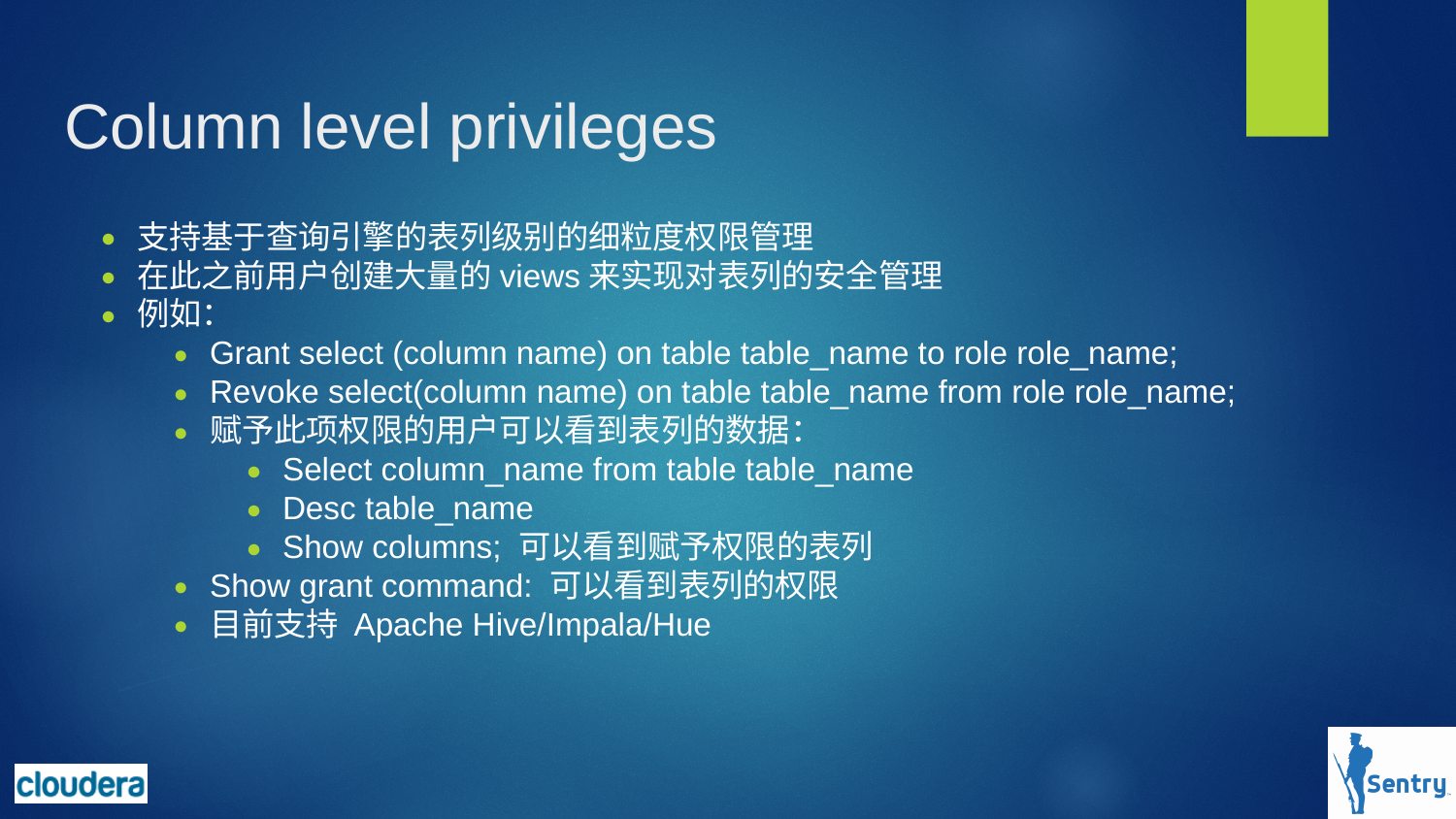

# Column level privileges
支持基于查询引擎的表列级别的细粒度权限管理
在此之前用户创建大量的views来实现对表列的安全管理
例如：
Grant select (column name) on table table_name to role role_name;
Revoke select(column name) on table table_name from role role_name;
赋予此项权限的用户可以看到表列的数据：
Select column_name from table table_name
Desc table_name
Show columns; 可以看到赋予权限的表列
Show grant command: 可以看到表列的权限
目前支持 Apache Hive/Impala/Hue